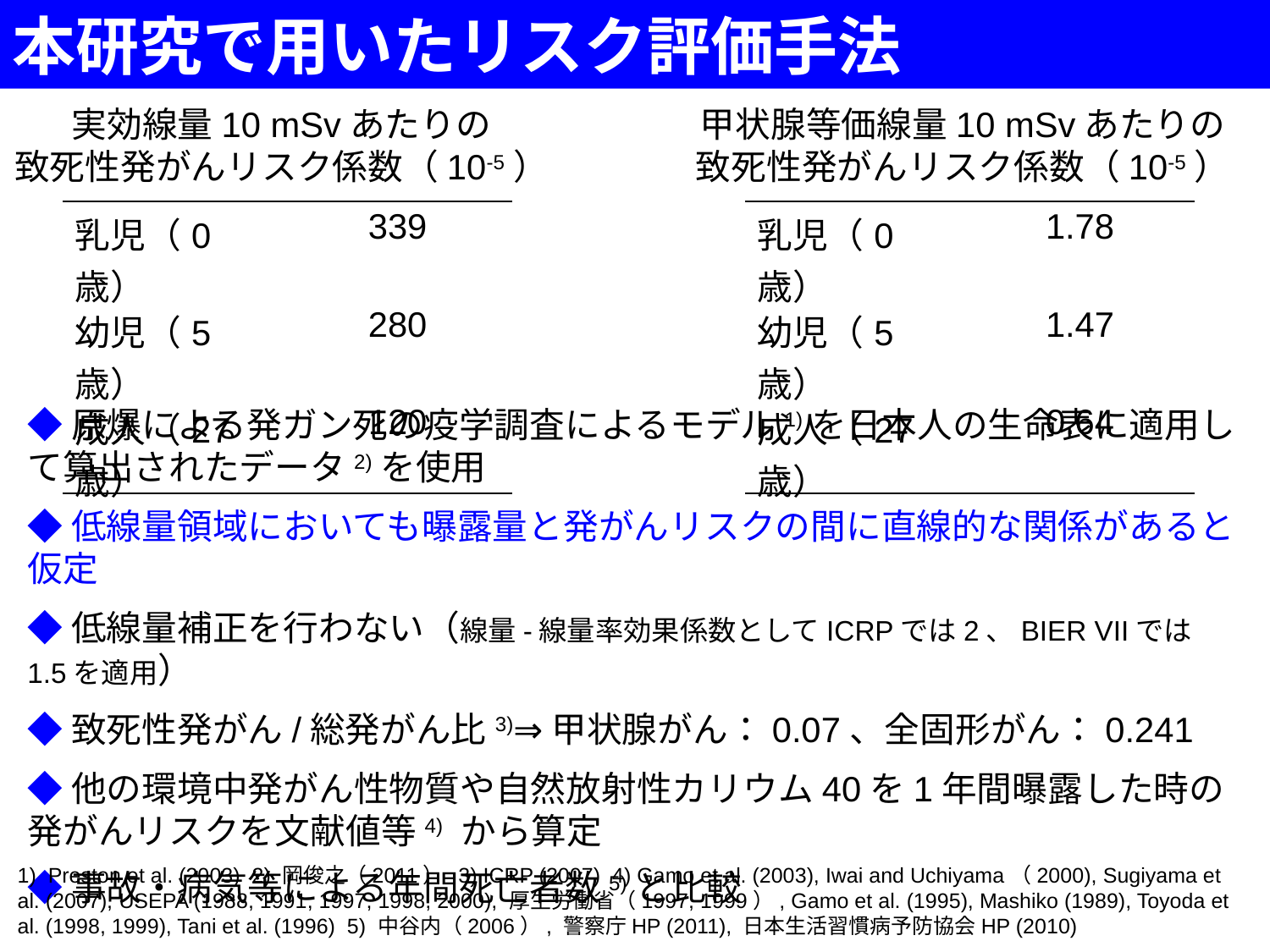

本研究で用いたリスク評価手法
実効線量10 mSvあたりの
致死性発がんリスク係数（10-5）
甲状腺等価線量10 mSvあたりの
致死性発がんリスク係数（10-5）
| 乳児（0歳） | 339 |
| --- | --- |
| 幼児（5歳） | 280 |
| 成人（27歳） | 120 |
| 乳児（0歳） | 1.78 |
| --- | --- |
| 幼児（5歳） | 1.47 |
| 成人（27歳） | 0.64 |
◆原爆による発ガン死の疫学調査によるモデル1)を日本人の生命表に適用して算出されたデータ2)を使用

◆低線量領域においても曝露量と発がんリスクの間に直線的な関係があると仮定

◆低線量補正を行わない（線量-線量率効果係数としてICRPでは2、BIER VIIでは1.5を適用）

◆致死性発がん/総発がん比3)⇒甲状腺がん：0.07、全固形がん：0.241

◆他の環境中発がん性物質や自然放射性カリウム40を1年間曝露した時の発がんリスクを文献値等4) から算定

◆事故・病気等による年間死亡者数5)と比較
1)  Preston et al. (2003)  2) 岡俊之（2011）  3) ICRP (2007)  4) Gamo et al. (2003), Iwai and Uchiyama（2000), Sugiyama et al. (2007), USEPA (1988, 1991, 1997, 1998, 2000), 厚生労働省（1997, 1999）, Gamo et al. (1995), Mashiko (1989), Toyoda et al. (1998, 1999), Tani et al. (1996)  5) 中谷内（2006）, 警察庁HP (2011), 日本生活習慣病予防協会HP (2010)